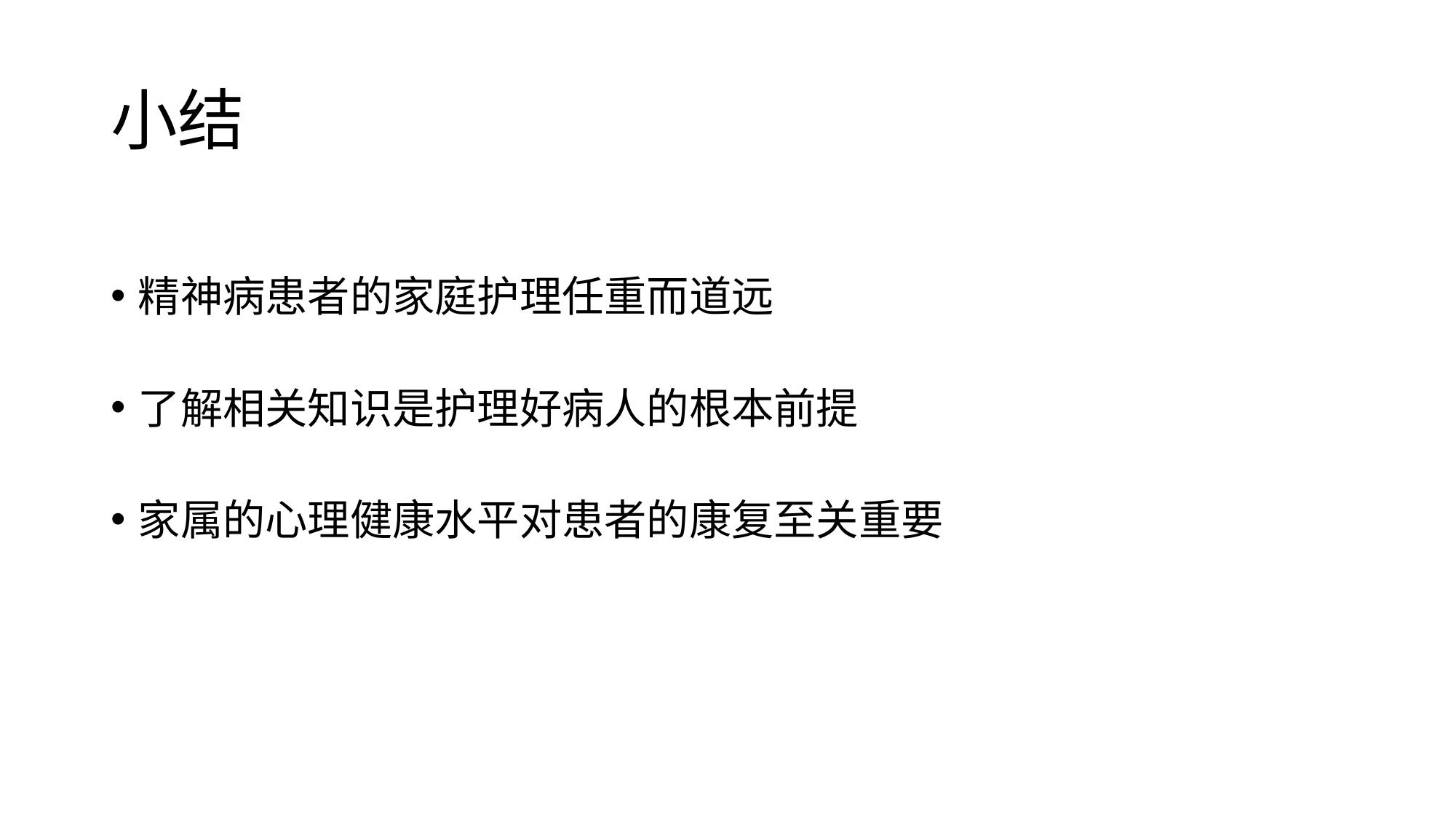

# 小结
精神病患者的家庭护理任重而道远
了解相关知识是护理好病人的根本前提
家属的心理健康水平对患者的康复至关重要
74